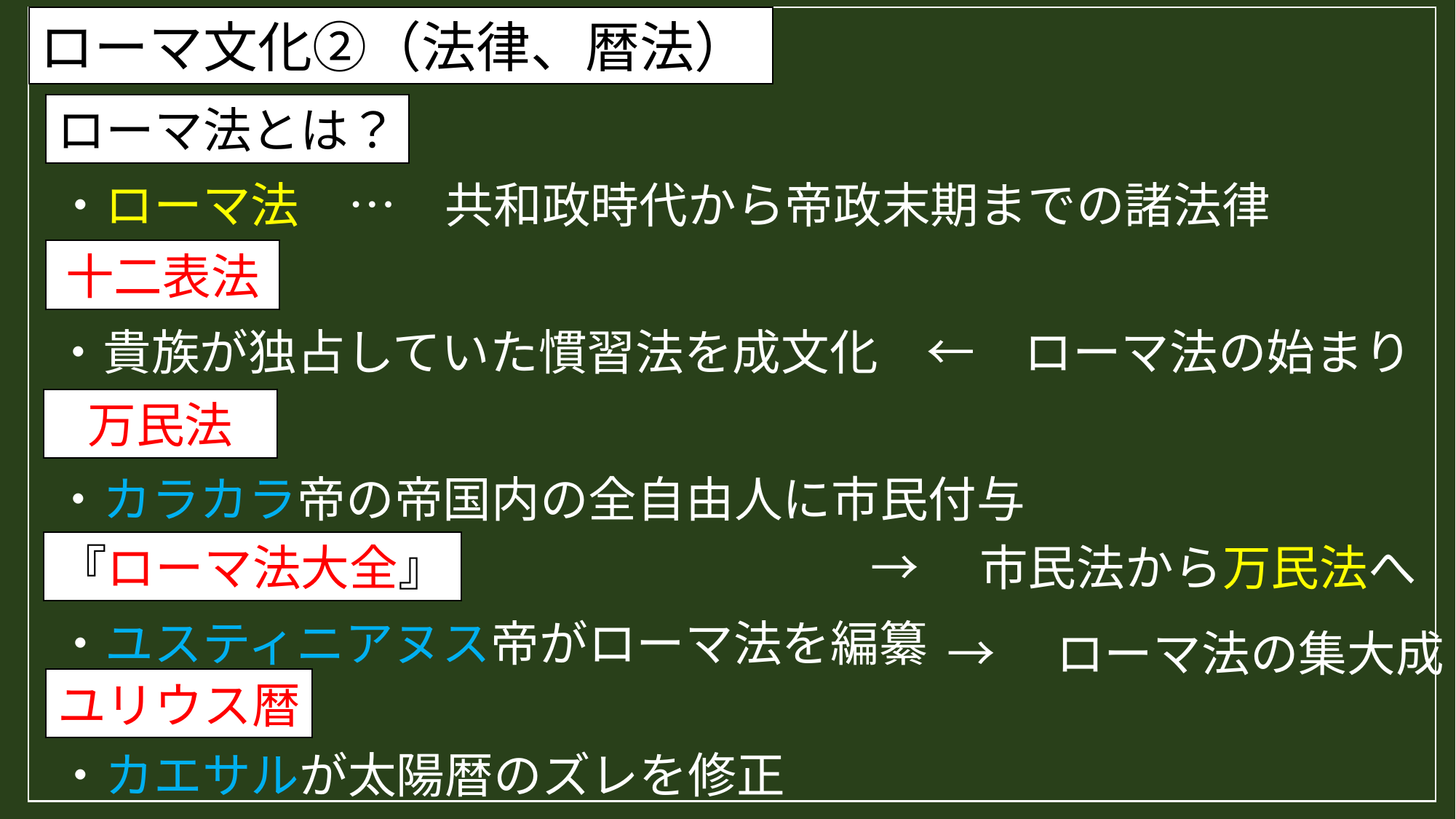

ローマ文化②（法律、暦法）
ローマ法とは？
・ローマ法　…　共和政時代から帝政末期までの諸法律
十二表法
・貴族が独占していた慣習法を成文化　←　ローマ法の始まり
万民法
・カラカラ帝の帝国内の全自由人に市民付与
『ローマ法大全』
→　市民法から万民法へ
・ユスティニアヌス帝がローマ法を編纂
→　ローマ法の集大成
ユリウス暦
・カエサルが太陽暦のズレを修正